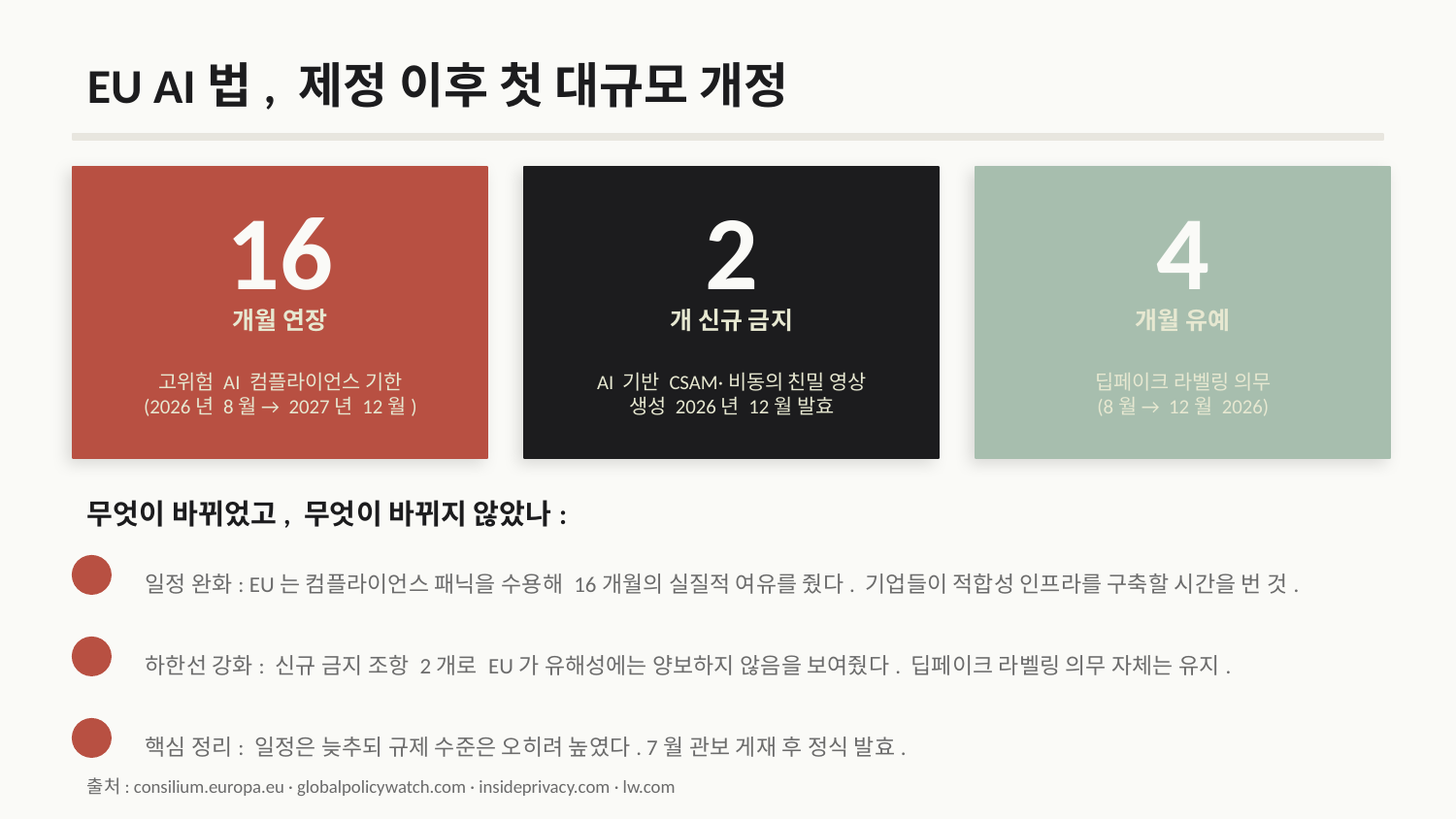

EU AI법, 제정 이후 첫 대규모 개정

16
2
4
개월 연장
개 신규 금지
개월 유예
고위험 AI 컴플라이언스 기한
(2026년 8월 → 2027년 12월)
AI 기반 CSAM·비동의 친밀 영상
생성 2026년 12월 발효
딥페이크 라벨링 의무
(8월 → 12월 2026)
무엇이 바뀌었고, 무엇이 바뀌지 않았나:
일정 완화: EU는 컴플라이언스 패닉을 수용해 16개월의 실질적 여유를 줬다. 기업들이 적합성 인프라를 구축할 시간을 번 것.

하한선 강화: 신규 금지 조항 2개로 EU가 유해성에는 양보하지 않음을 보여줬다. 딥페이크 라벨링 의무 자체는 유지.

핵심 정리: 일정은 늦추되 규제 수준은 오히려 높였다. 7월 관보 게재 후 정식 발효.

출처: consilium.europa.eu · globalpolicywatch.com · insideprivacy.com · lw.com